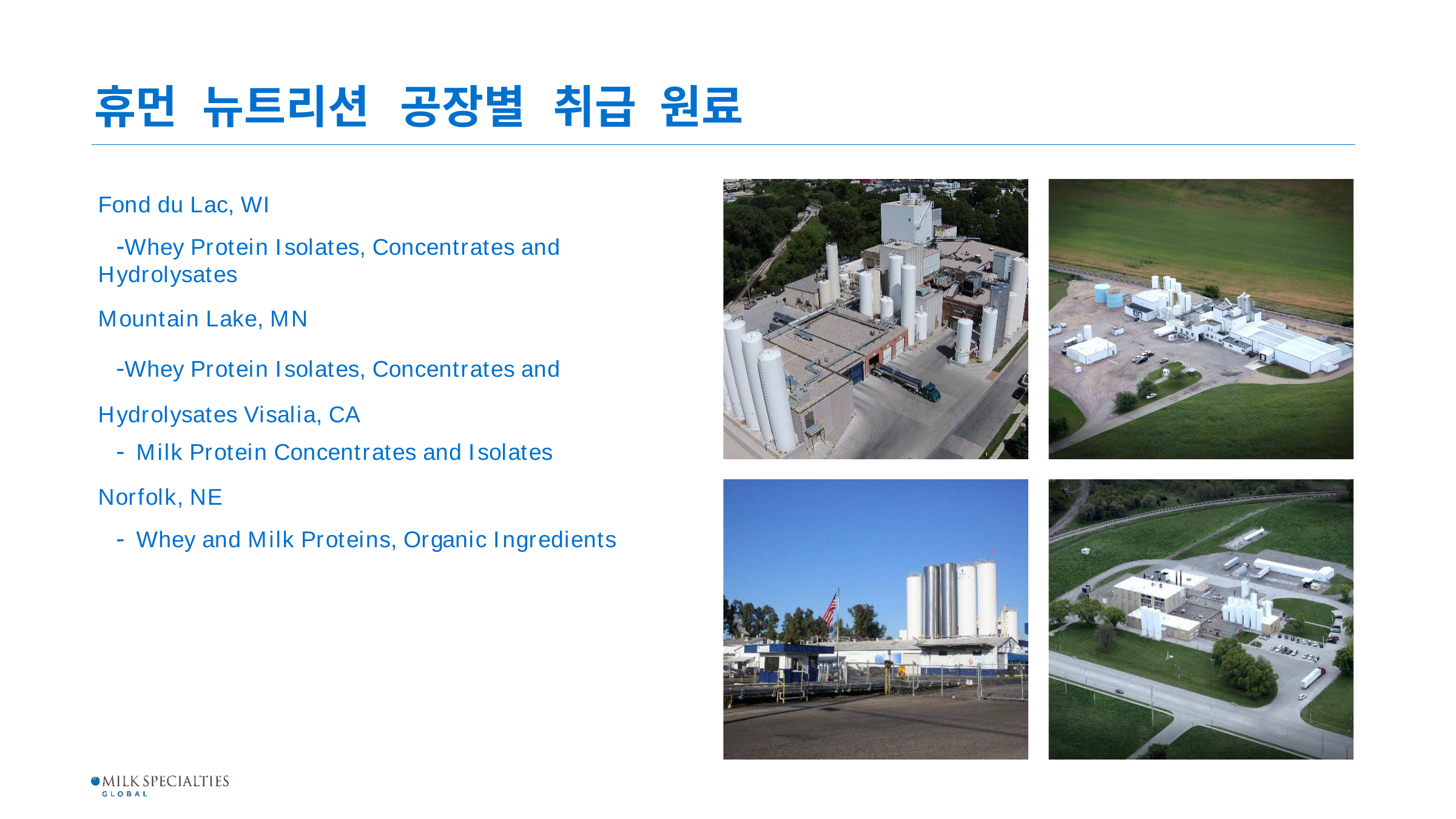

휴먼	뉴트리션	공장별	취급	원료

Fond du Lac, WI

Whey Protein Isolates, Concentrates and Hydrolysates

Mountain Lake, MN
Whey Protein Isolates, Concentrates and Hydrolysates Visalia, CA

Milk Protein Concentrates and Isolates

Norfolk, NE

Whey and Milk Proteins, Organic Ingredients

Confidential
|
Milk Specialties Global	|
March 19, 2020